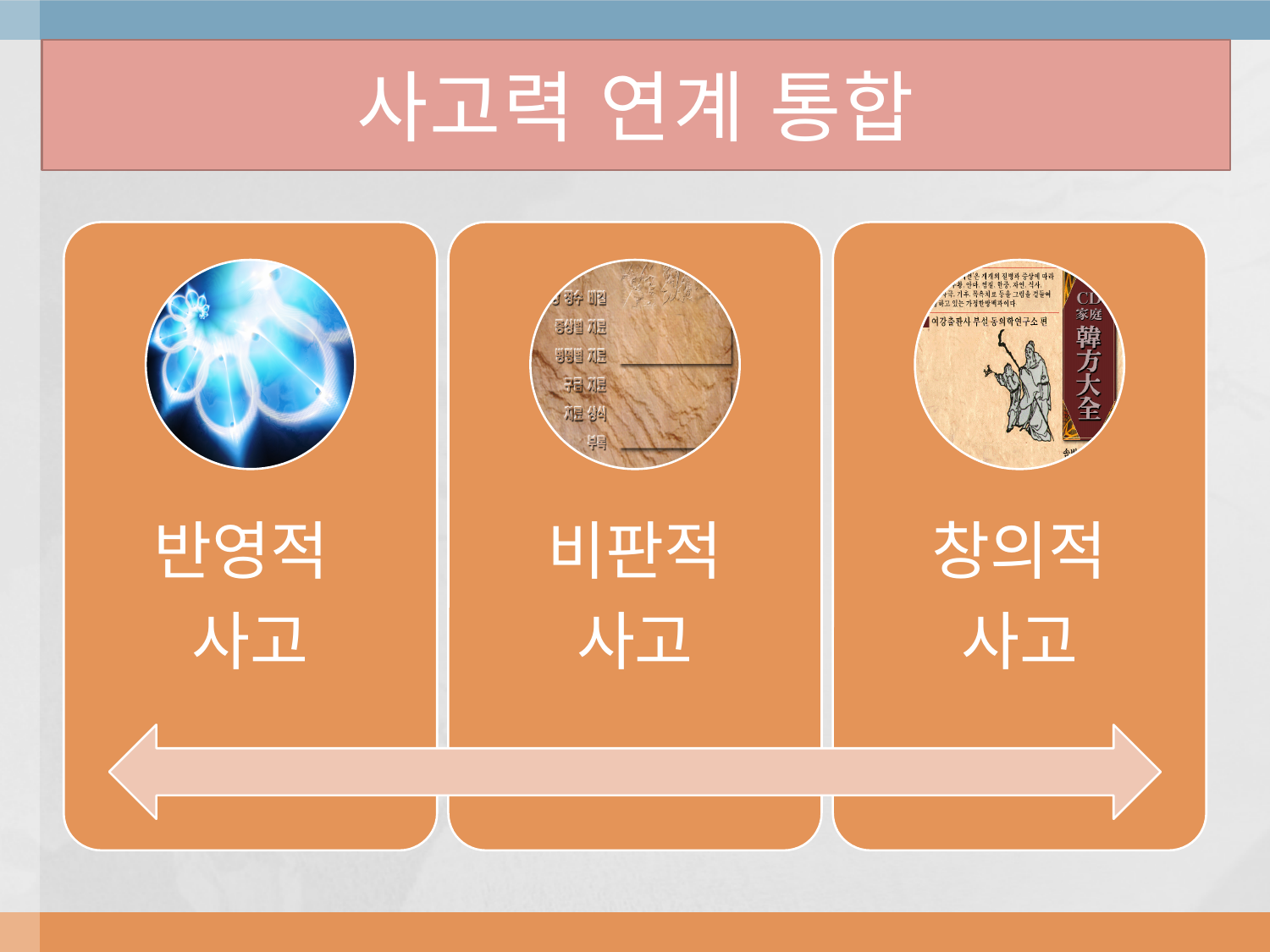

# 사고력 연계 통합
반영적
사고
비판적
사고
창의적
사고